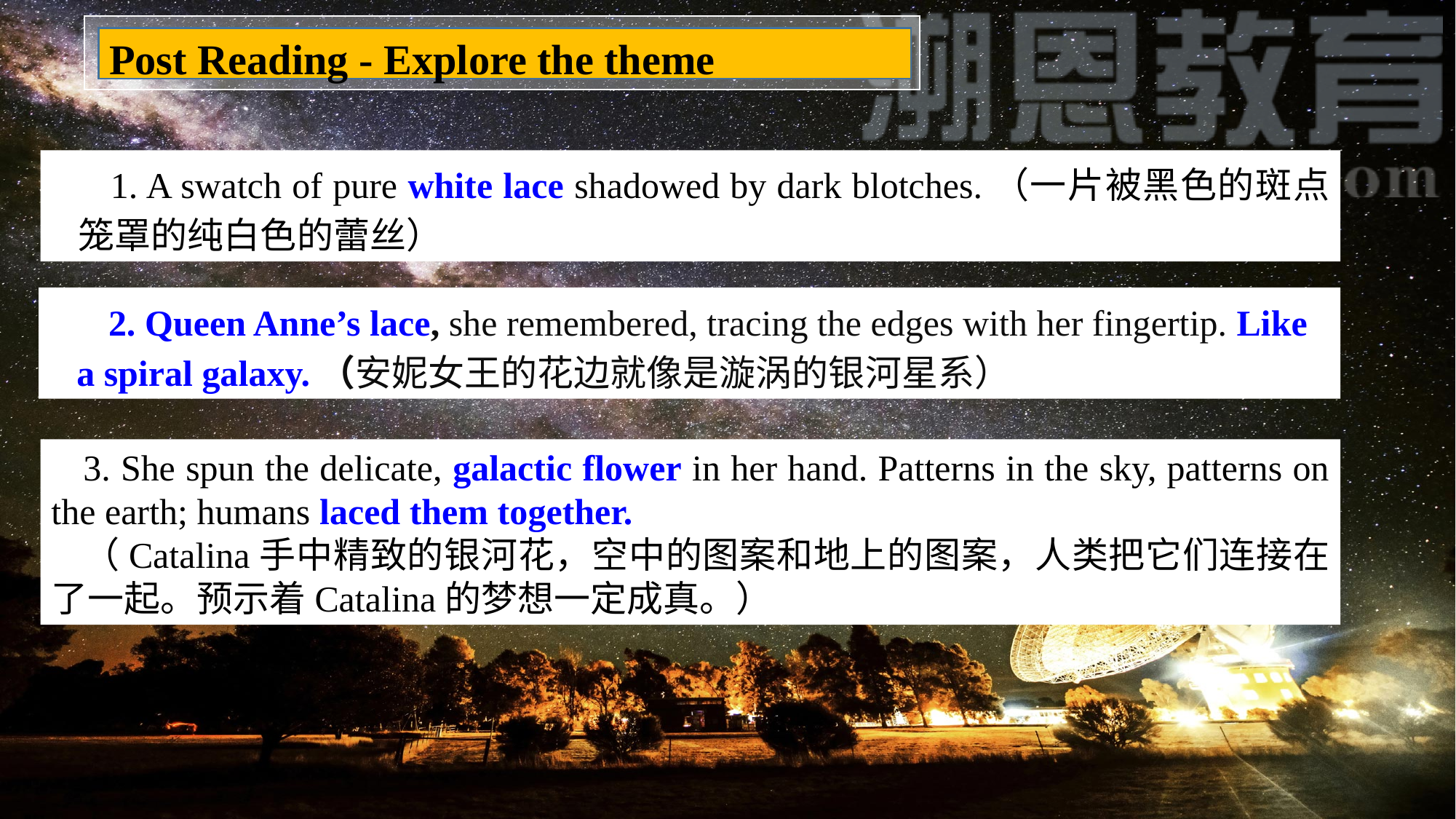

Post Reading - Explore the theme
1. A swatch of pure white lace shadowed by dark blotches.（一片被黑色的斑点笼罩的纯白色的蕾丝）
2. Queen Anne’s lace, she remembered, tracing the edges with her fingertip. Like a spiral galaxy.（安妮女王的花边就像是漩涡的银河星系）
3. She spun the delicate, galactic flower in her hand. Patterns in the sky, patterns on the earth; humans laced them together.
（Catalina手中精致的银河花，空中的图案和地上的图案，人类把它们连接在了一起。预示着Catalina的梦想一定成真。）